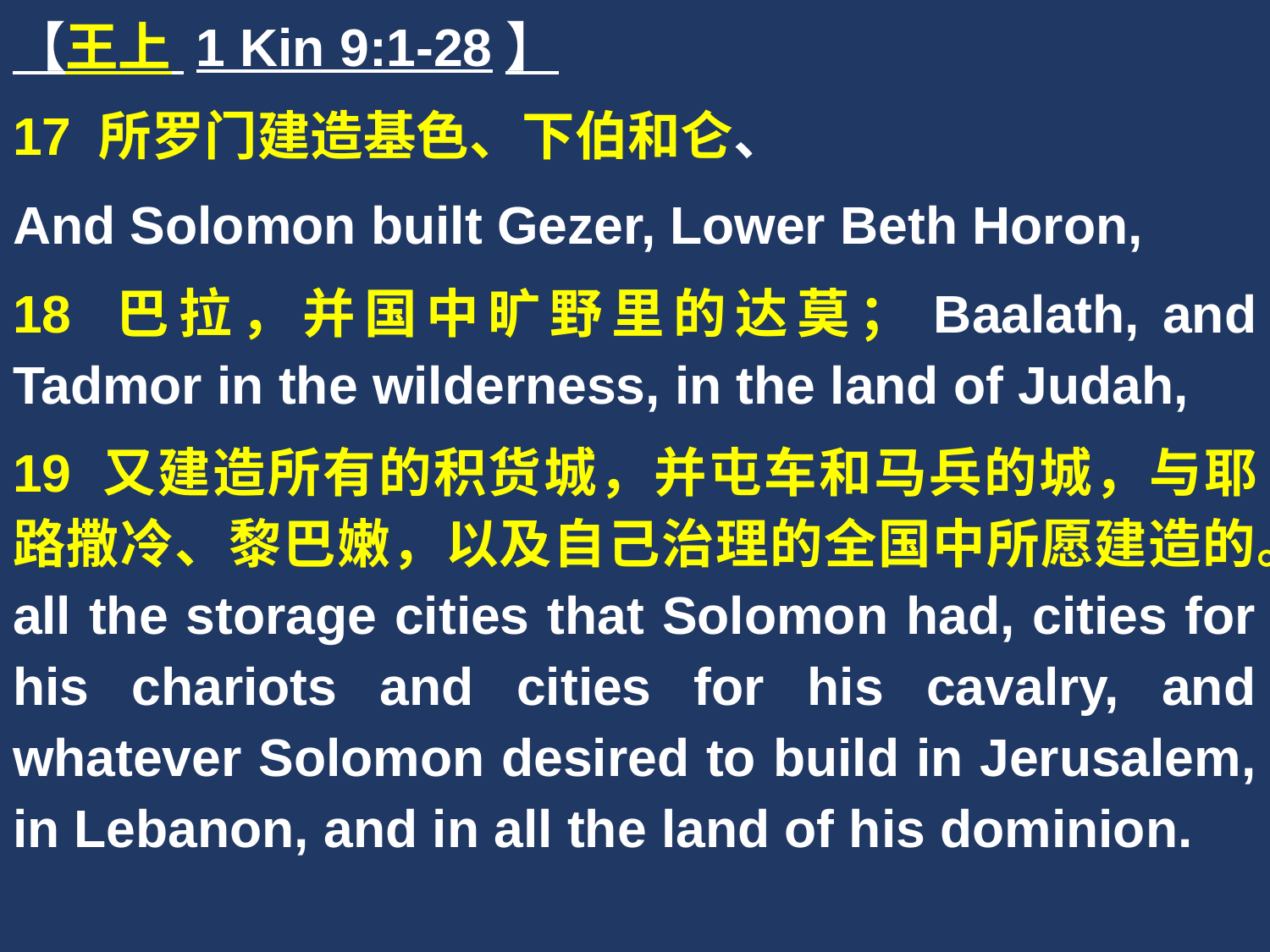

【王上 1 Kin 9:1-28】
17 所罗门建造基色、下伯和仑、
And Solomon built Gezer, Lower Beth Horon,
18 巴拉，并国中旷野里的达莫；Baalath, and Tadmor in the wilderness, in the land of Judah,
19 又建造所有的积货城，并屯车和马兵的城，与耶路撒冷、黎巴嫩，以及自己治理的全国中所愿建造的。all the storage cities that Solomon had, cities for his chariots and cities for his cavalry, and whatever Solomon desired to build in Jerusalem, in Lebanon, and in all the land of his dominion.